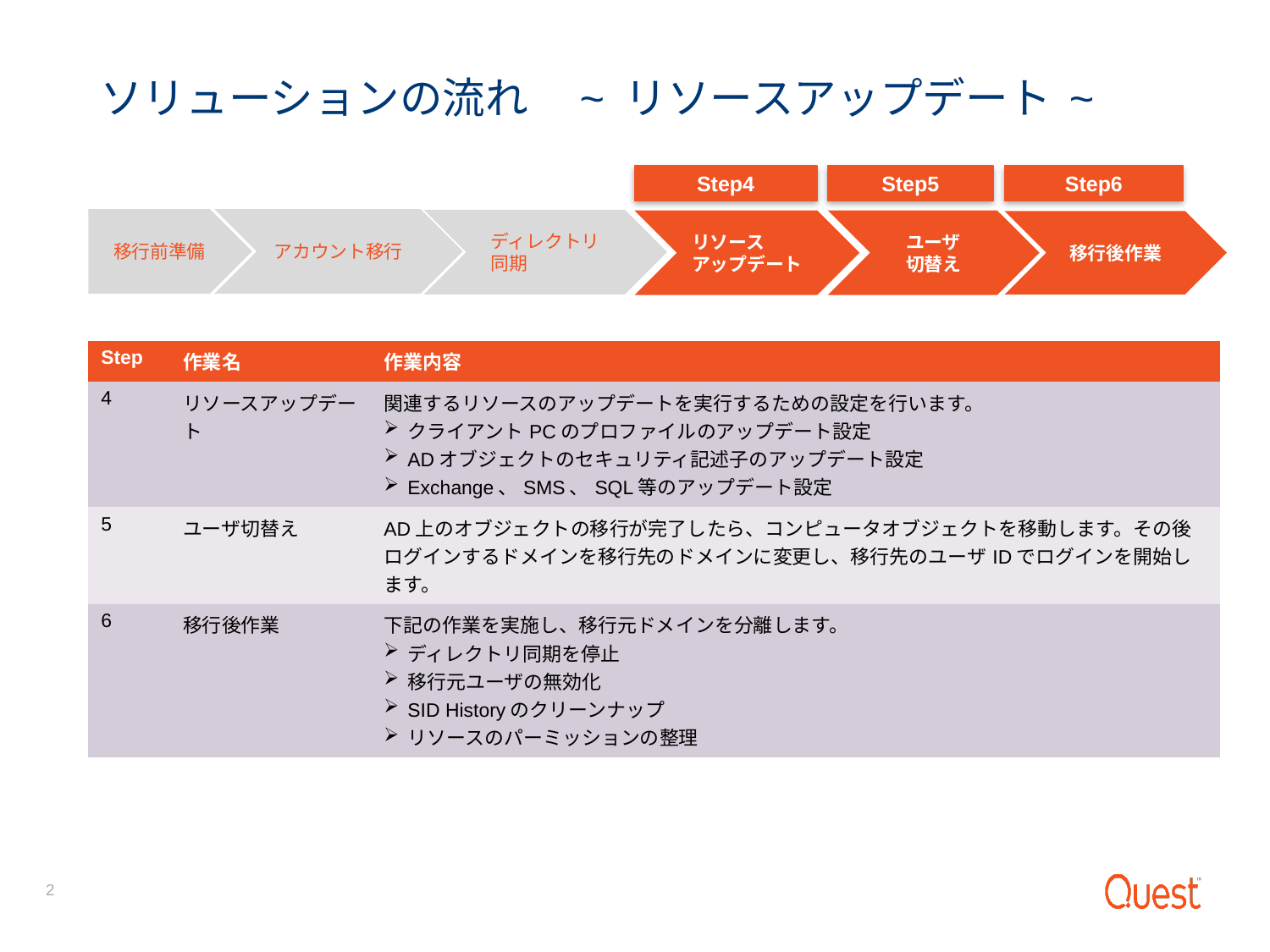

# ソリューションの流れ　~ リソースアップデート ~
Step4
Step5
Step6
移行前準備
アカウント移行
ディレクトリ
同期
リソース
アップデート
ユーザ
切替え
移行後作業
| Step | 作業名 | 作業内容 |
| --- | --- | --- |
| 4 | リソースアップデート | 関連するリソースのアップデートを実行するための設定を行います。 クライアントPCのプロファイルのアップデート設定 ADオブジェクトのセキュリティ記述子のアップデート設定 Exchange、SMS、SQL等のアップデート設定 |
| 5 | ユーザ切替え | AD上のオブジェクトの移行が完了したら、コンピュータオブジェクトを移動します。その後ログインするドメインを移行先のドメインに変更し、移行先のユーザIDでログインを開始します。 |
| 6 | 移行後作業 | 下記の作業を実施し、移行元ドメインを分離します。 ディレクトリ同期を停止 移行元ユーザの無効化 SID Historyのクリーンナップ リソースのパーミッションの整理 |